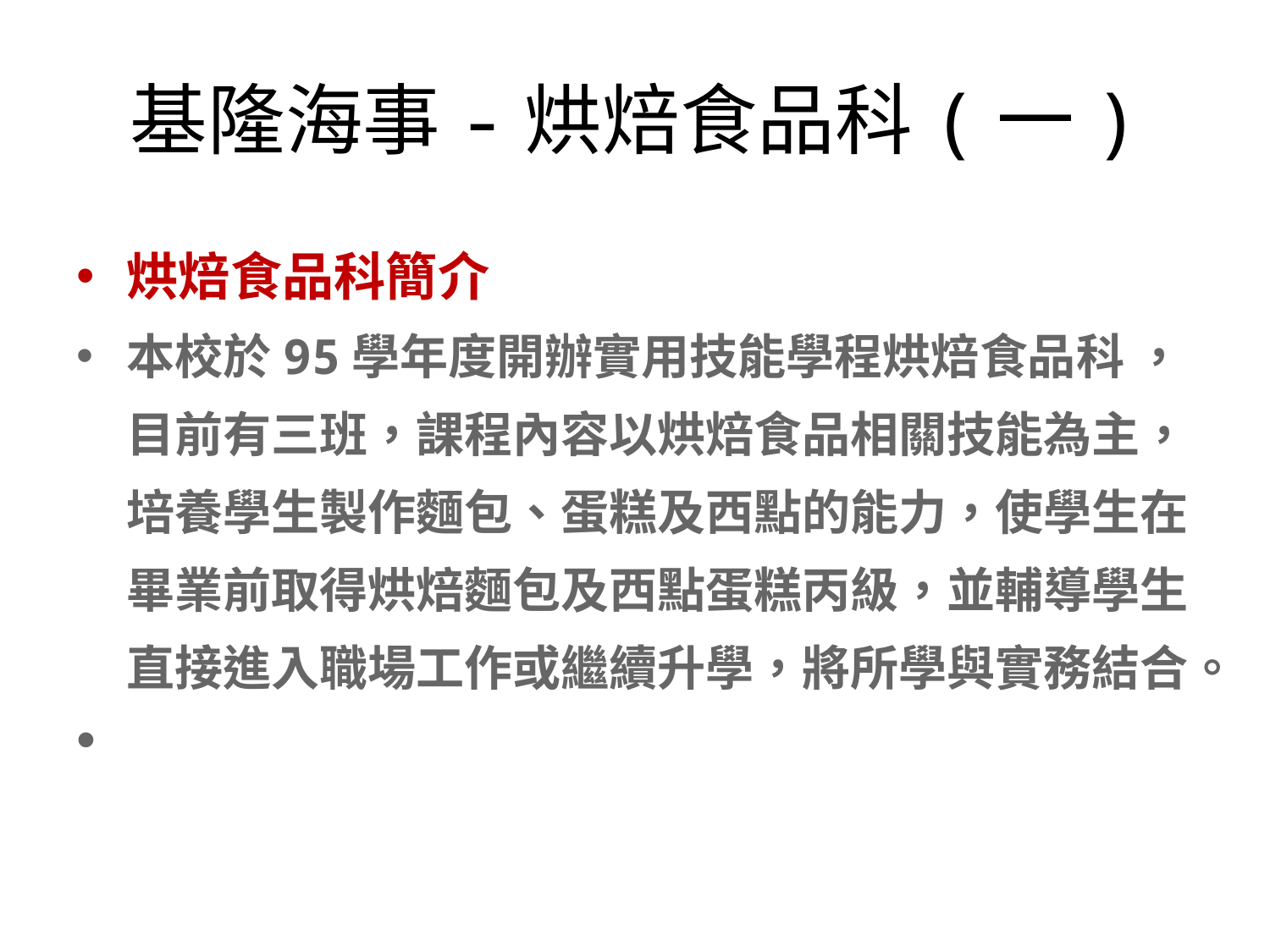

# 基隆海事-烘焙食品科(一)
烘焙食品科簡介
本校於95學年度開辦實用技能學程烘焙食品科 ，目前有三班，課程內容以烘焙食品相關技能為主，培養學生製作麵包、蛋糕及西點的能力，使學生在畢業前取得烘焙麵包及西點蛋糕丙級，並輔導學生直接進入職場工作或繼續升學，將所學與實務結合。